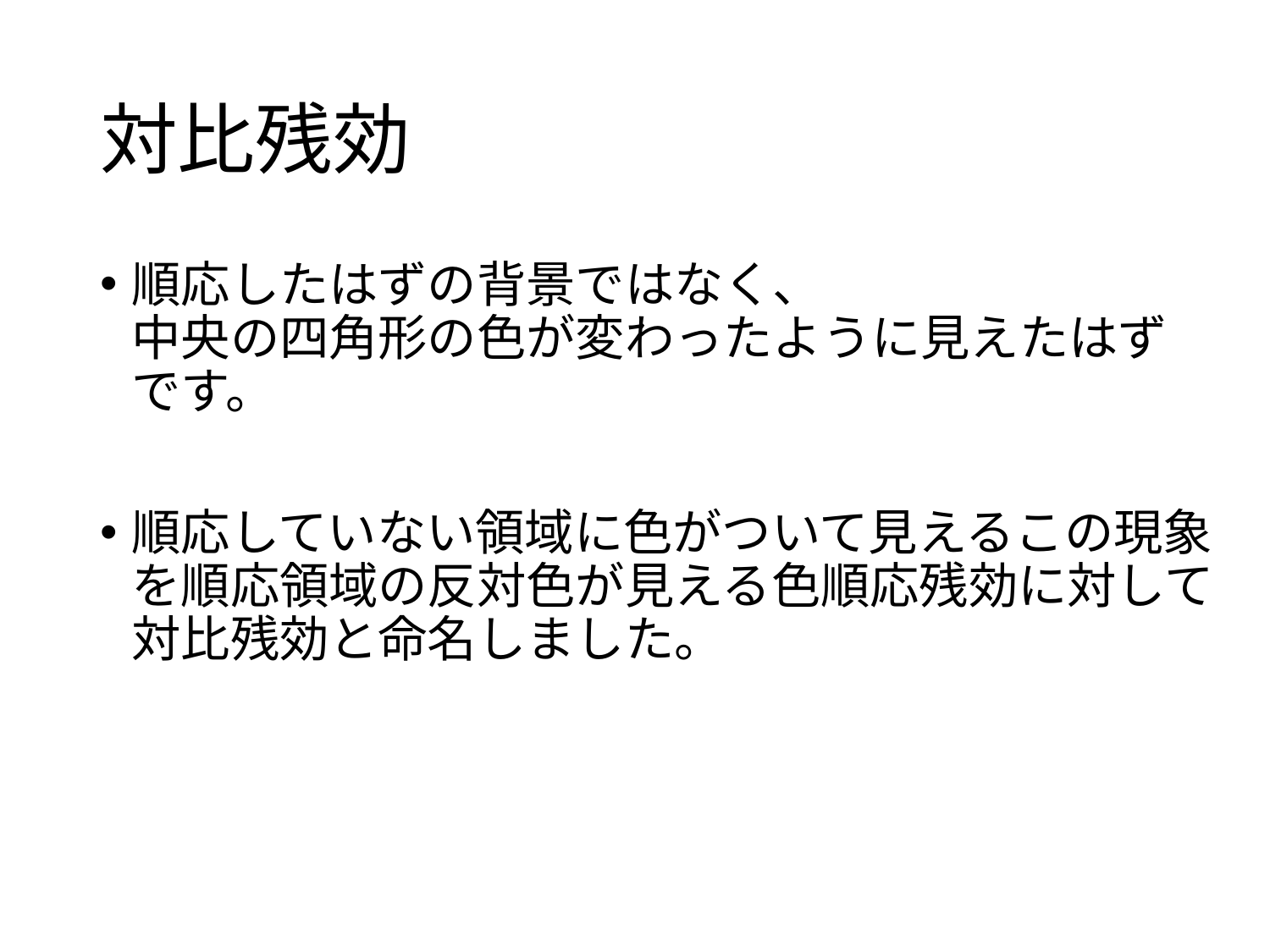

# 対比残効
順応したはずの背景ではなく、
中央の四角形の色が変わったように見えたはずです。

順応していない領域に色がついて見えるこの現象を順応領域の反対色が見える色順応残効に対して
対比残効と命名しました。